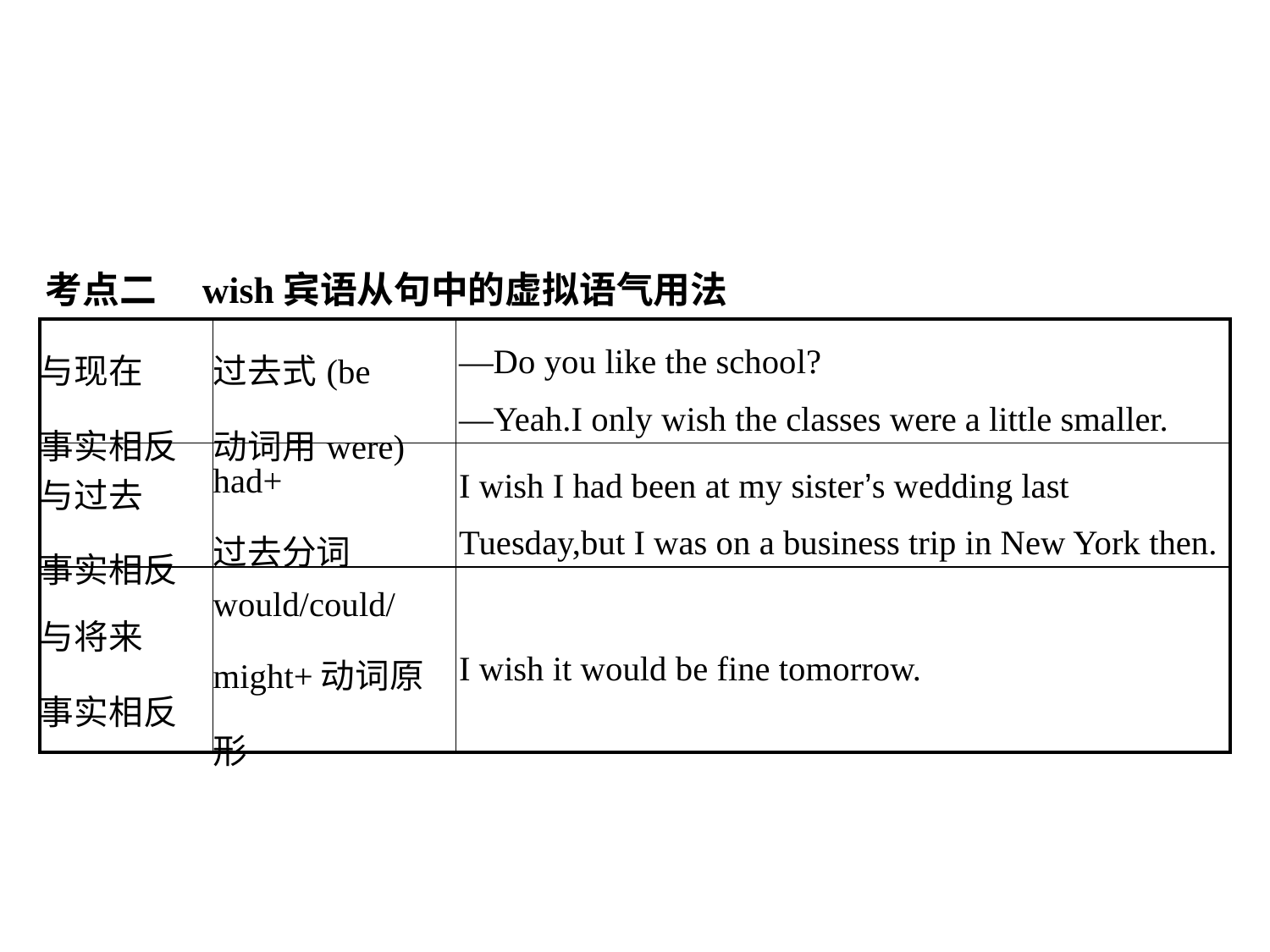

考点二　wish宾语从句中的虚拟语气用法
| 与现在 事实相反 | 过去式(be 动词用were) | —Do you like the school? —Yeah.I only wish the classes were a little smaller. |
| --- | --- | --- |
| 与过去 事实相反 | had+ 过去分词 | I wish I had been at my sister’s wedding last Tuesday,but I was on a business trip in New York then. |
| 与将来 事实相反 | would/could/ might+动词原形 | I wish it would be fine tomorrow. |